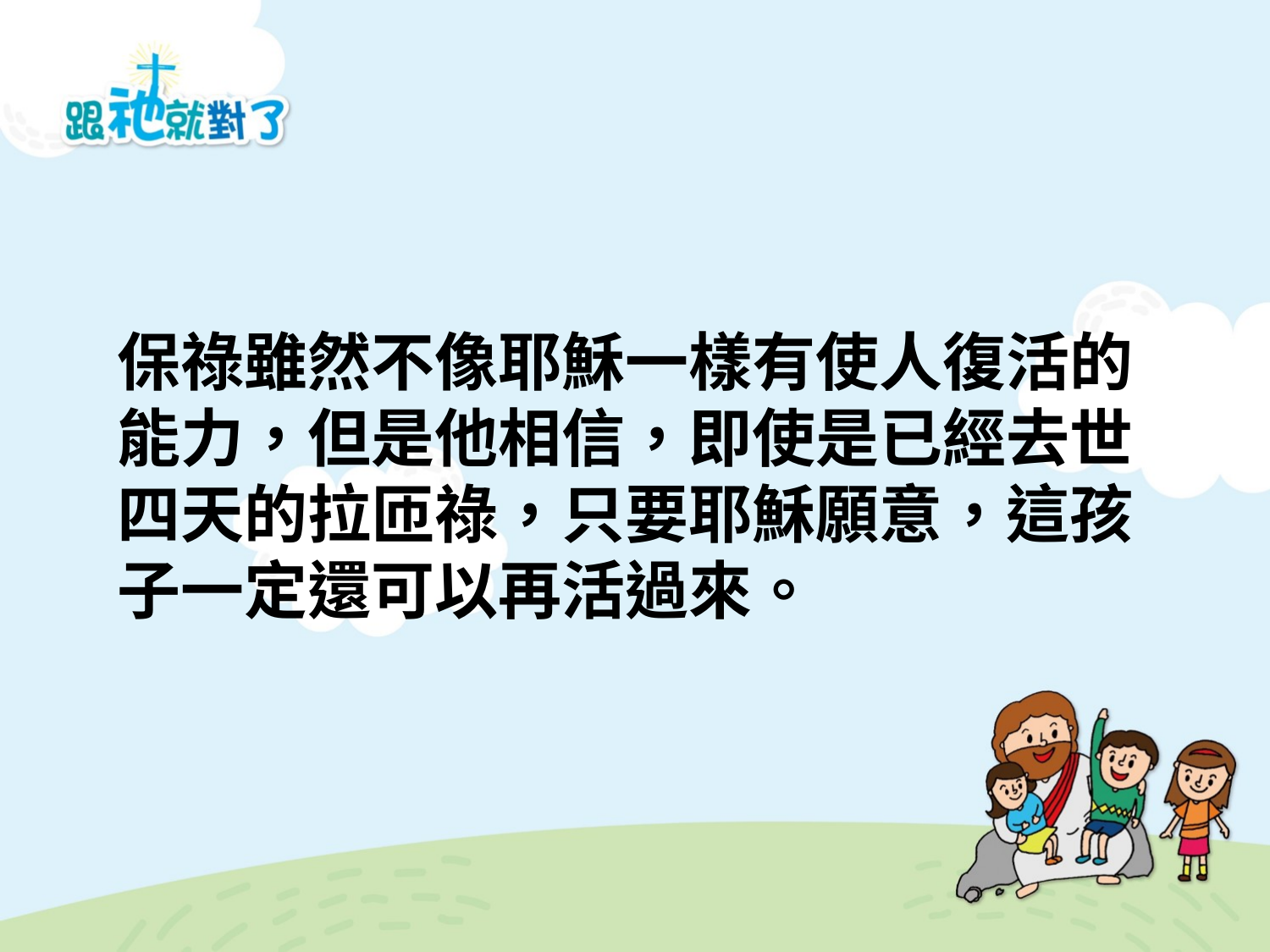

保祿雖然不像耶穌一樣有使人復活的能力，但是他相信，即使是已經去世四天的拉匝祿，只要耶穌願意，這孩子一定還可以再活過來。